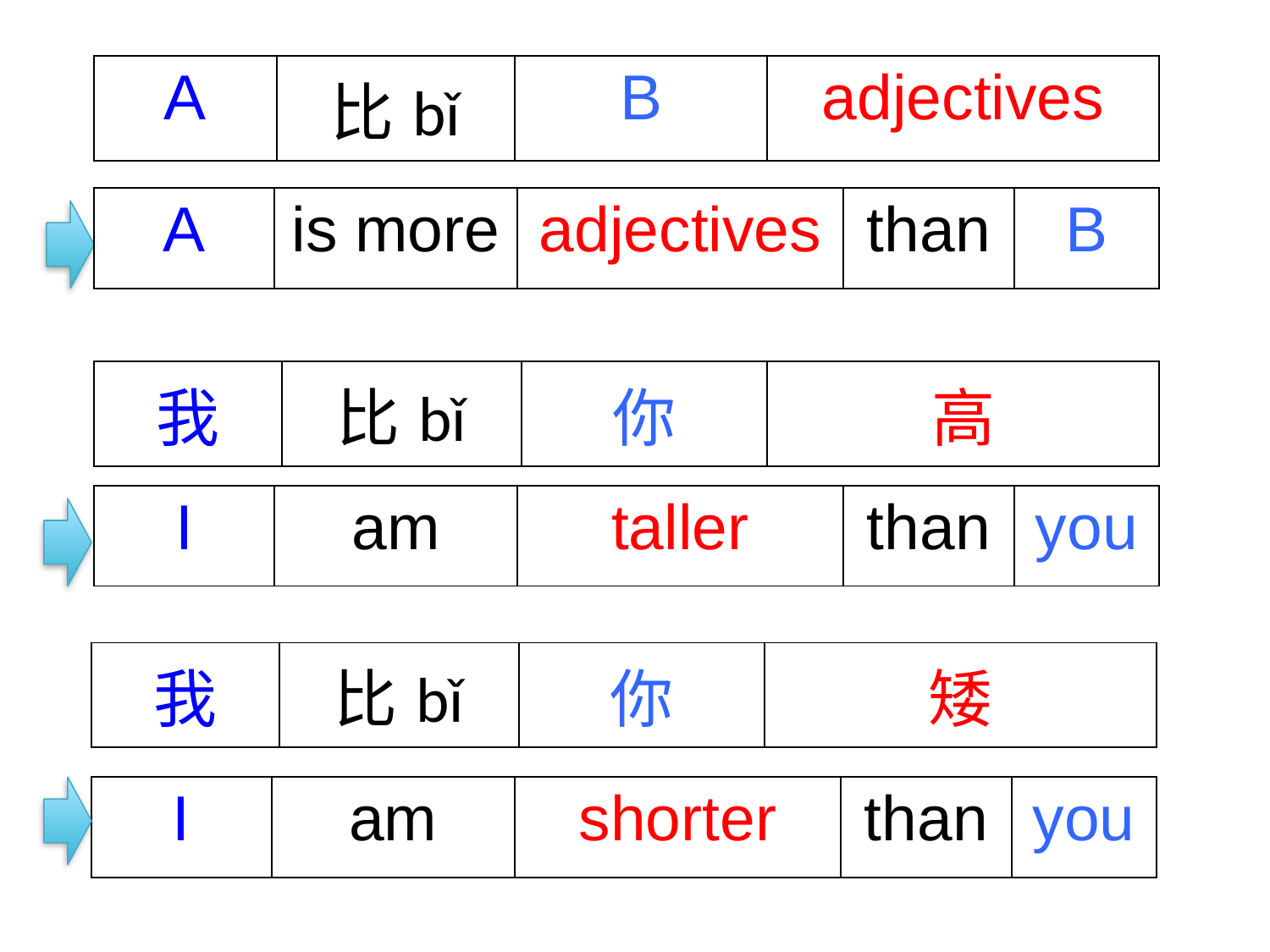

| A | 比bǐ | B | adjectives |
| --- | --- | --- | --- |
| A | is more | adjectives | than | B |
| --- | --- | --- | --- | --- |

| 我 | 比bǐ | 你 | 高 |
| --- | --- | --- | --- |
| I | am | taller | than | you |
| --- | --- | --- | --- | --- |

| 我 | 比bǐ | 你 | 矮 |
| --- | --- | --- | --- |

| I | am | shorter | than | you |
| --- | --- | --- | --- | --- |